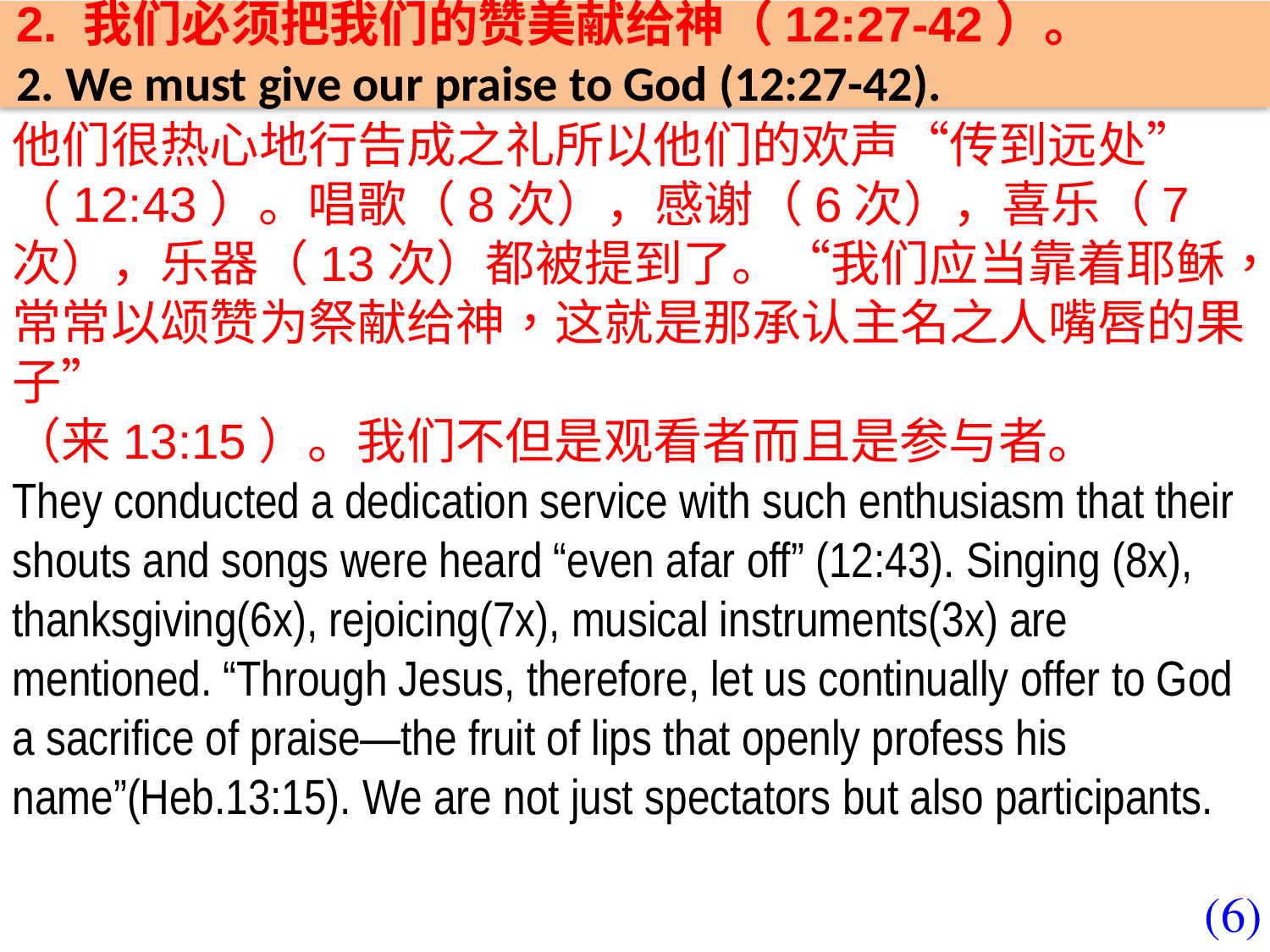

2. 我们必须把我们的赞美献给神（12:27-42）。
2. We must give our praise to God (12:27-42).

他们很热心地行告成之礼所以他们的欢声“传到远处”
（12:43）。唱歌（8次），感谢（6次），喜乐（7次），乐器（13次）都被提到了。“我们应当靠着耶稣，常常以颂赞为祭献给神，这就是那承认主名之人嘴唇的果子”
（来13:15）。我们不但是观看者而且是参与者。
They conducted a dedication service with such enthusiasm that their shouts and songs were heard “even afar off” (12:43). Singing (8x), thanksgiving(6x), rejoicing(7x), musical instruments(3x) are mentioned. “Through Jesus, therefore, let us continually offer to God a sacrifice of praise—the fruit of lips that openly profess his name”(Heb.13:15). We are not just spectators but also participants.
(6)